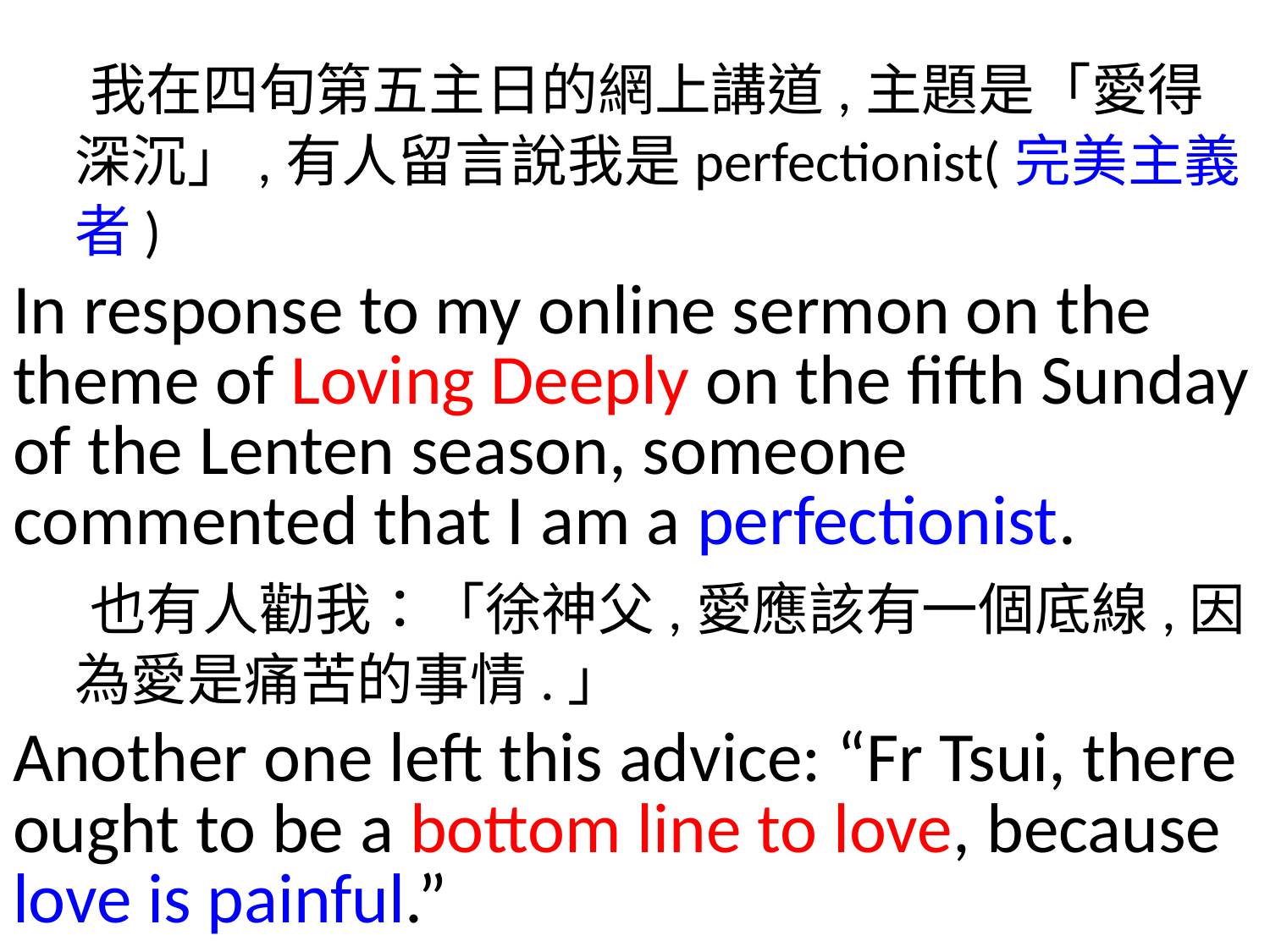

我在四旬第五主日的網上講道,主題是「愛得深沉」,有人留言說我是perfectionist(完美主義者)
In response to my online sermon on the theme of Loving Deeply on the fifth Sunday of the Lenten season, someone commented that I am a perfectionist.
     也有人勸我：「徐神父,愛應該有一個底線,因為愛是痛苦的事情.」
Another one left this advice: “Fr Tsui, there ought to be a bottom line to love, because love is painful.”